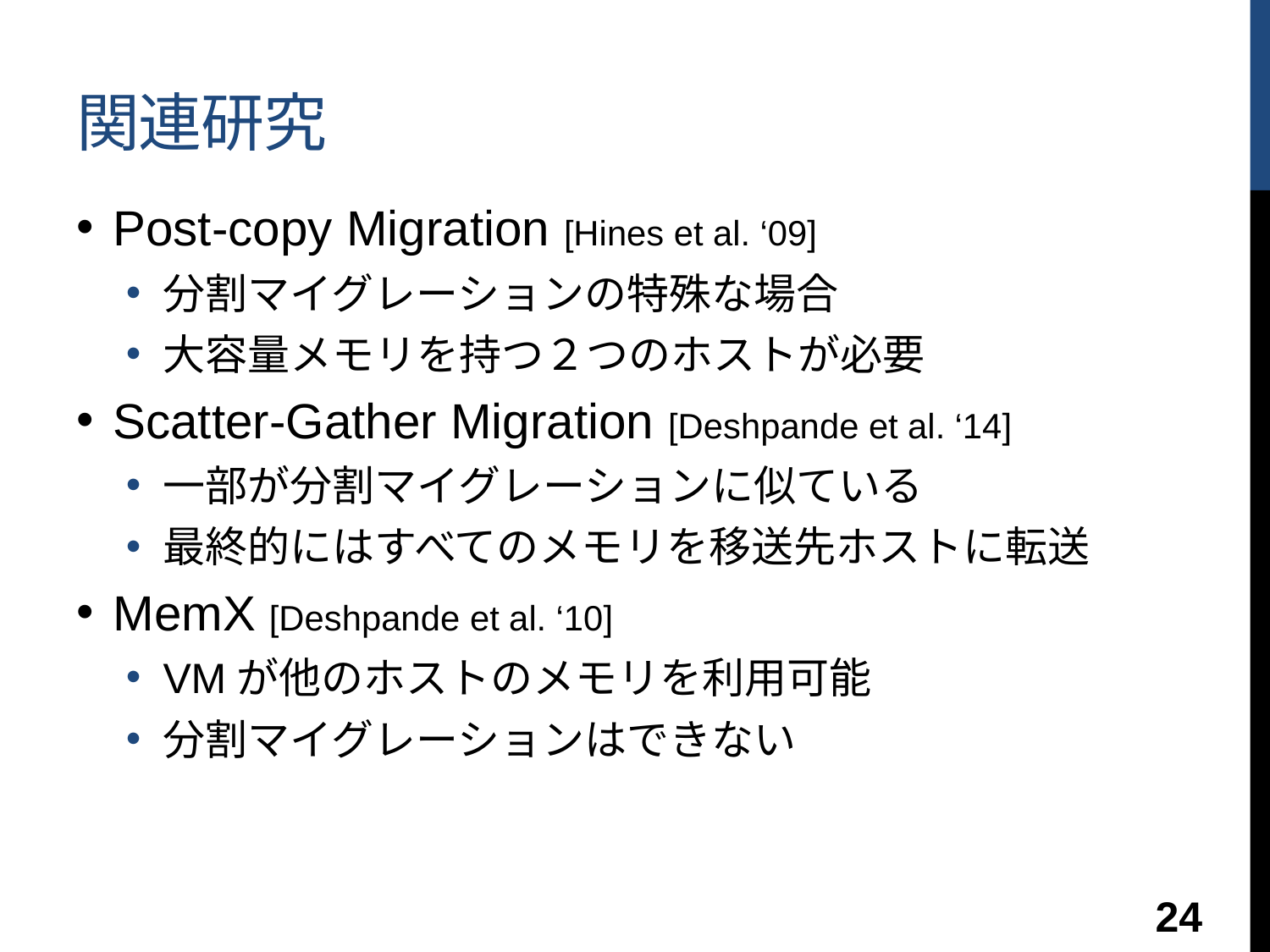

# 関連研究
Post-copy Migration [Hines et al. ‘09]
分割マイグレーションの特殊な場合
大容量メモリを持つ２つのホストが必要
Scatter-Gather Migration [Deshpande et al. ‘14]
一部が分割マイグレーションに似ている
最終的にはすべてのメモリを移送先ホストに転送
MemX [Deshpande et al. ‘10]
VMが他のホストのメモリを利用可能
分割マイグレーションはできない
24